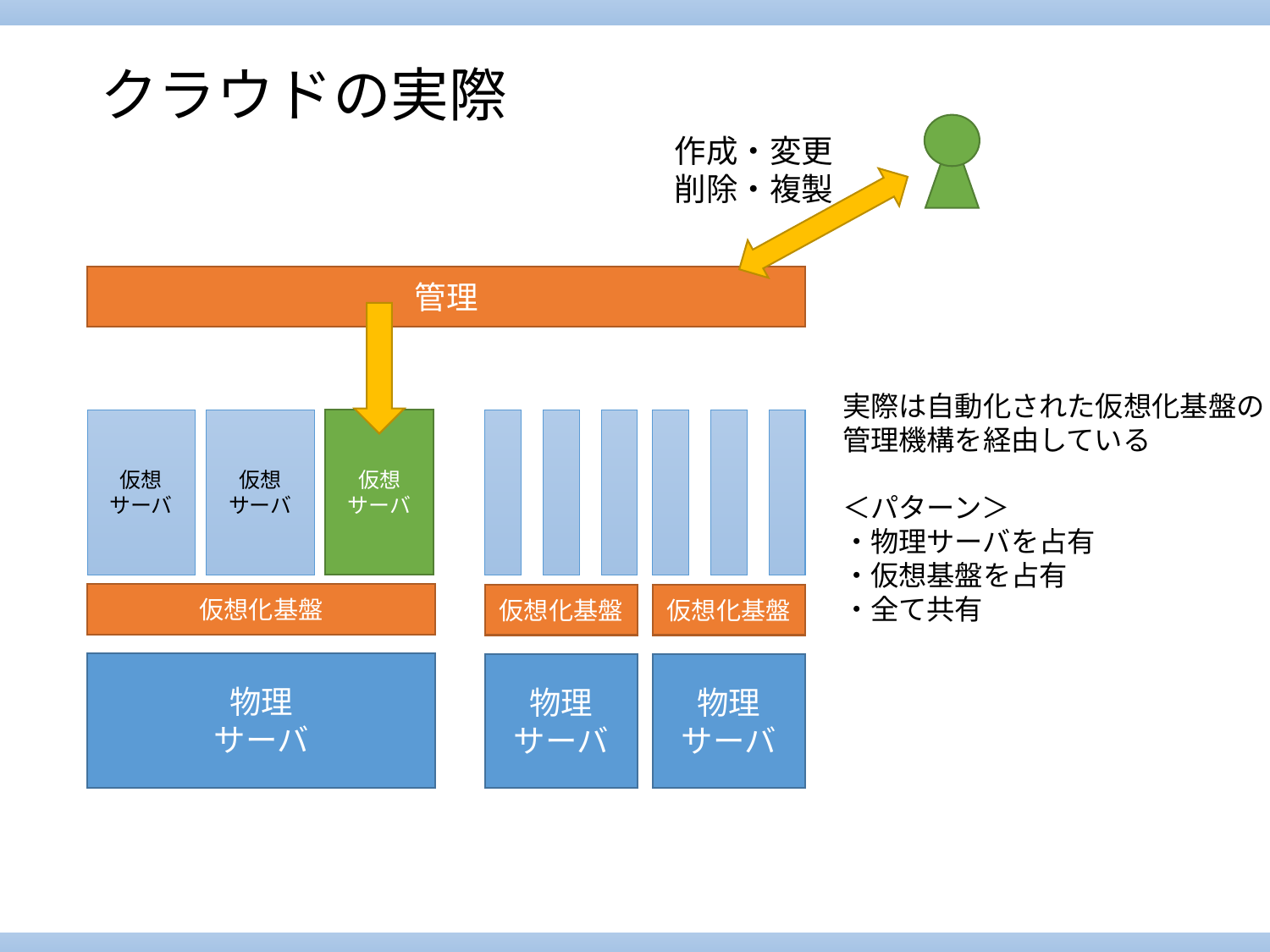

# クラウドの実際

作成・変更
削除・複製

管理

実際は自動化された仮想化基盤の
管理機構を経由している

＜パターン＞
・物理サーバを占有
・仮想基盤を占有
・全て共有
仮想
サーバ

仮想
サーバ
仮想
サーバ
仮想化基盤
仮想化基盤
仮想化基盤
物理
サーバ
物理
サーバ
物理
サーバ